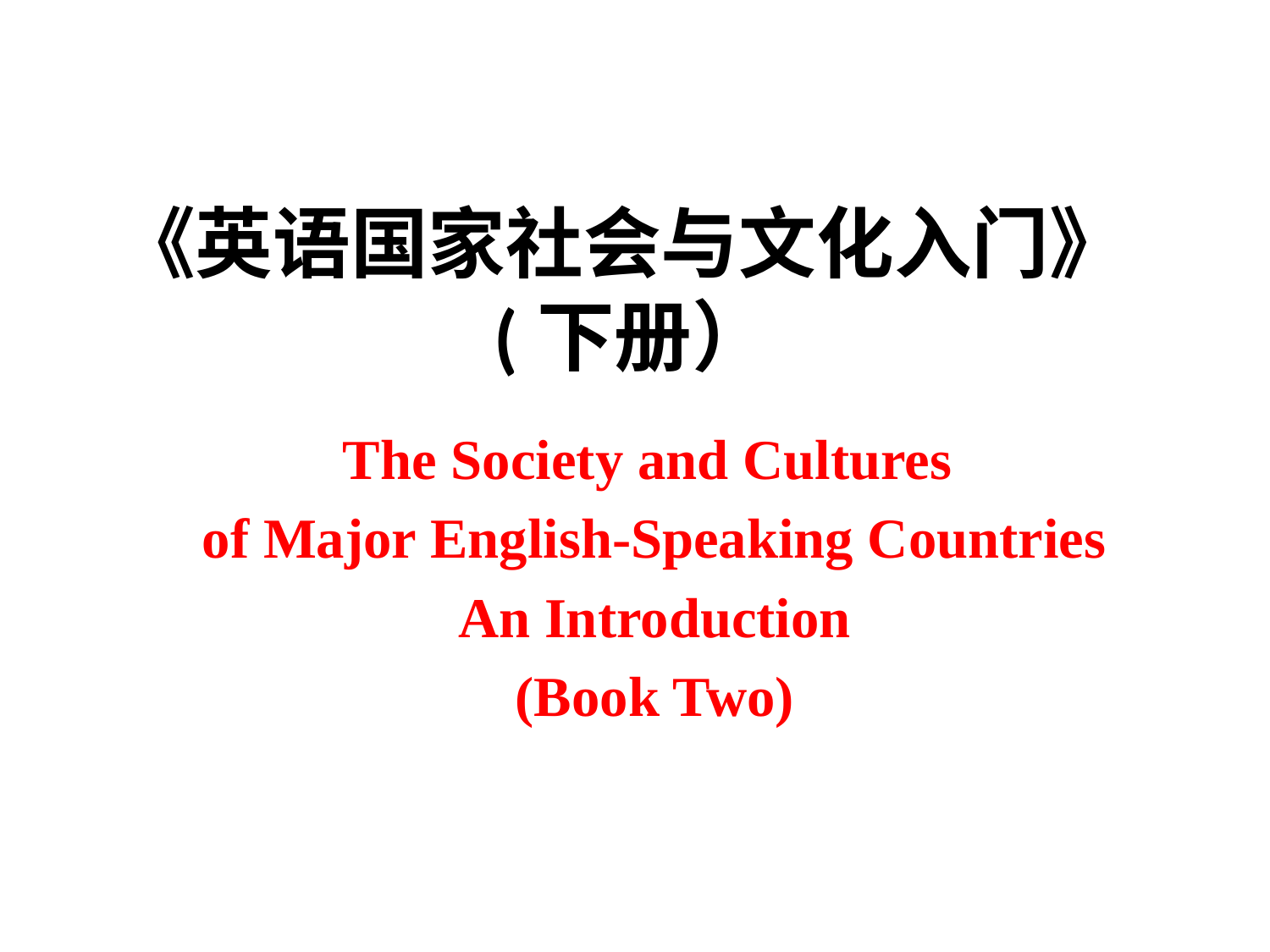

# 《英语国家社会与文化入门》(下册）
The Society and Cultures
of Major English-Speaking Countries
An Introduction
(Book Two)